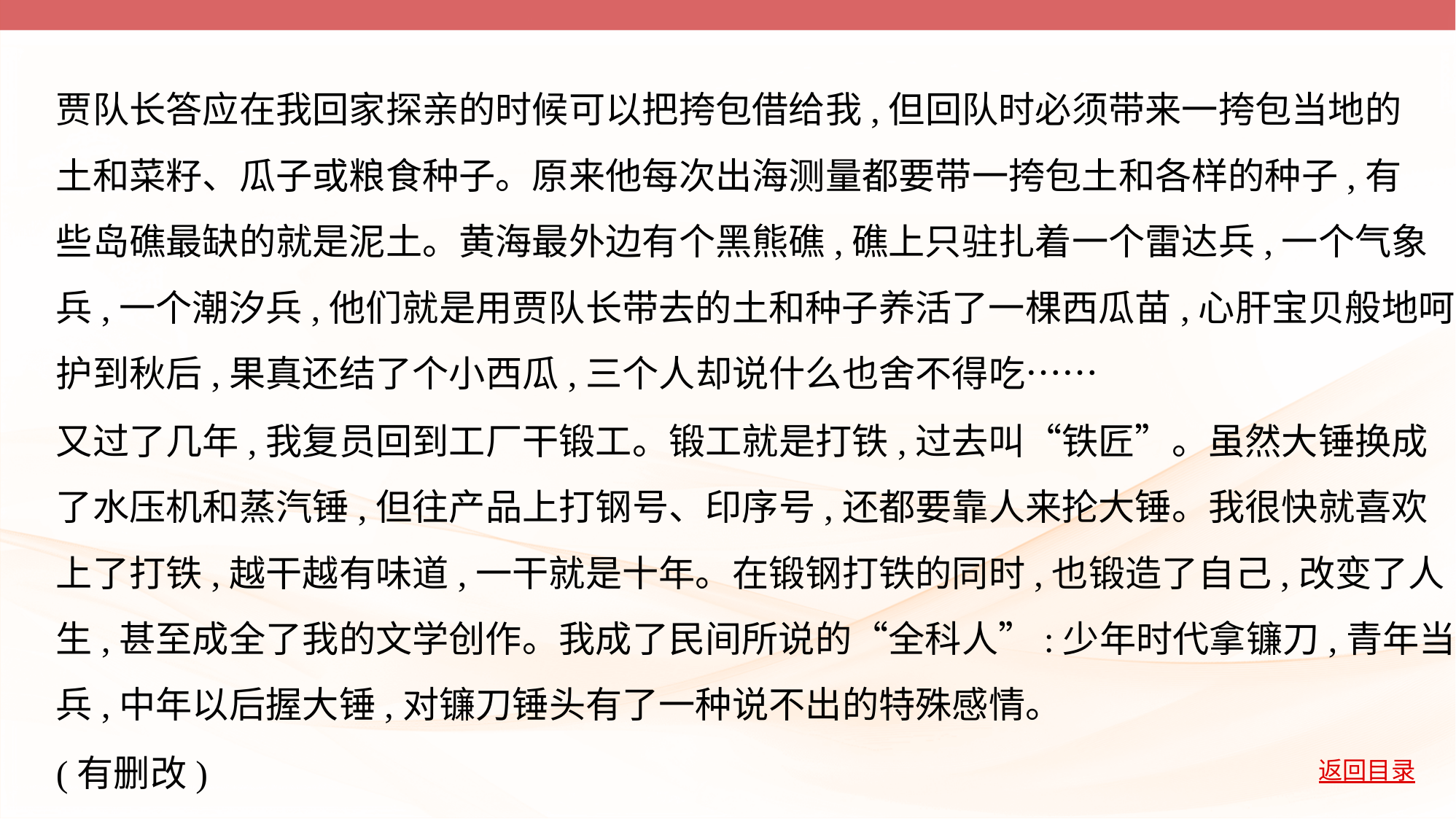

贾队长答应在我回家探亲的时候可以把挎包借给我,但回队时必须带来一挎包当地的
土和菜籽、瓜子或粮食种子。原来他每次出海测量都要带一挎包土和各样的种子,有
些岛礁最缺的就是泥土。黄海最外边有个黑熊礁,礁上只驻扎着一个雷达兵,一个气象
兵,一个潮汐兵,他们就是用贾队长带去的土和种子养活了一棵西瓜苗,心肝宝贝般地呵
护到秋后,果真还结了个小西瓜,三个人却说什么也舍不得吃……
又过了几年,我复员回到工厂干锻工。锻工就是打铁,过去叫“铁匠”。虽然大锤换成
了水压机和蒸汽锤,但往产品上打钢号、印序号,还都要靠人来抡大锤。我很快就喜欢
上了打铁,越干越有味道,一干就是十年。在锻钢打铁的同时,也锻造了自己,改变了人
生,甚至成全了我的文学创作。我成了民间所说的“全科人”:少年时代拿镰刀,青年当
兵,中年以后握大锤,对镰刀锤头有了一种说不出的特殊感情。
(有删改)